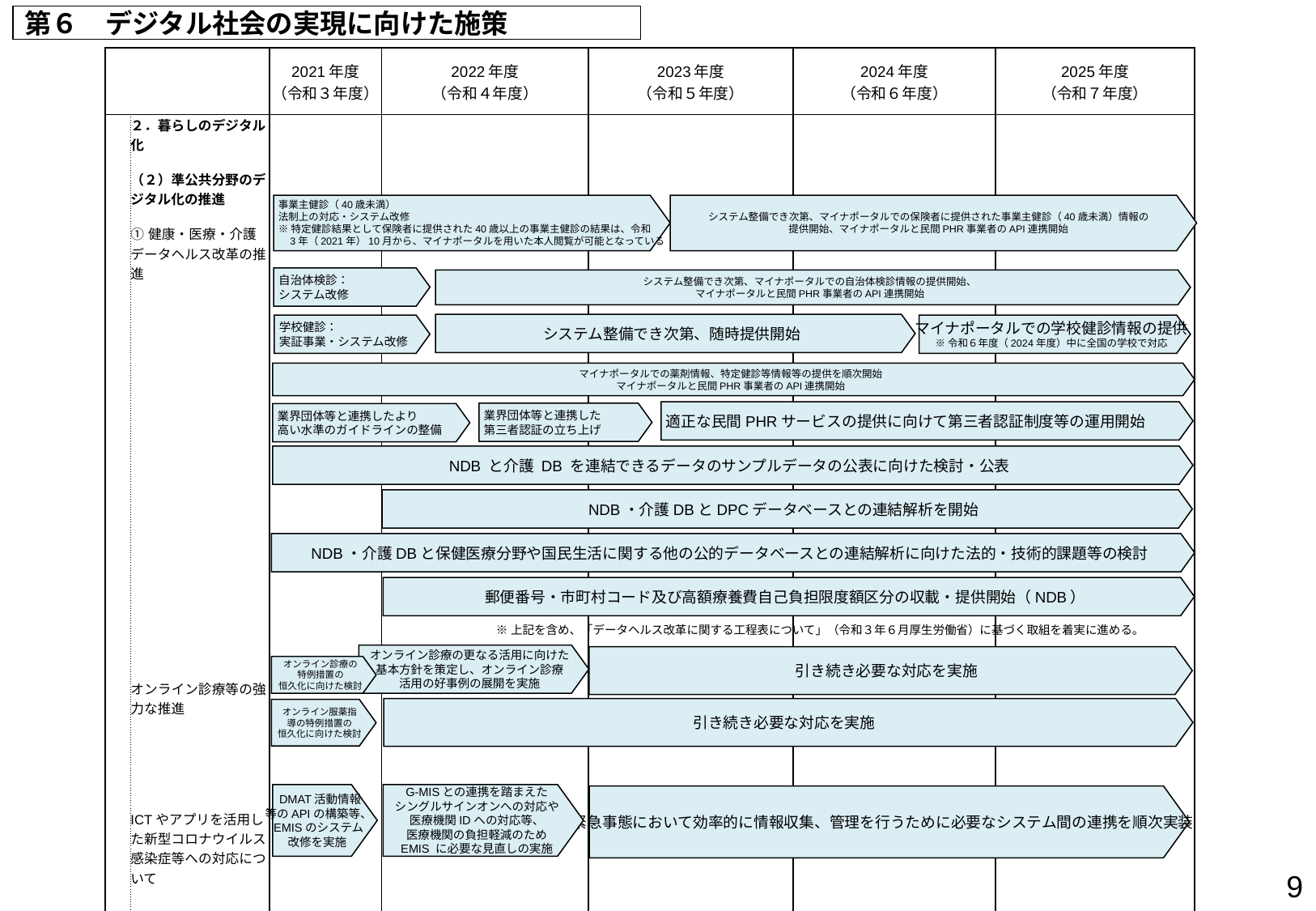

第６　デジタル社会の実現に向けた施策
|  |  | 2021年度 （令和３年度） | 2022年度 （令和４年度） | 2023年度 （令和５年度） | 2024年度 （令和６年度） | 2025年度 （令和７年度） |
| --- | --- | --- | --- | --- | --- | --- |
|  | ２．暮らしのデジタル化 （２）準公共分野のデジタル化の推進 ①健康・医療・介護 データヘルス改革の推進 オンライン診療等の強力な推進 ICTやアプリを活用した新型コロナウイルス感染症等への対応について |  |  |  |  |  |
事業主健診（40歳未満）
法制上の対応・システム改修
※特定健診結果として保険者に提供された40歳以上の事業主健診の結果は、令和
3年（2021年）10月から、マイナポータルを用いた本人閲覧が可能となっている
システム整備でき次第、マイナポータルでの保険者に提供された事業主健診（40歳未満）情報の
提供開始、マイナポータルと民間PHR事業者のAPI連携開始
自治体検診：
システム改修
システム整備でき次第、マイナポータルでの自治体検診情報の提供開始、
マイナポータルと民間PHR事業者のAPI連携開始
システム整備でき次第、随時提供開始
学校健診：
実証事業・システム改修
マイナポータルでの学校健診情報の提供
※令和６年度（2024年度）中に全国の学校で対応
マイナポータルでの薬剤情報、特定健診等情報等の提供を順次開始
マイナポータルと民間PHR事業者のAPI連携開始
適正な民間PHRサービスの提供に向けて第三者認証制度等の運用開始
業界団体等と連携した
第三者認証の立ち上げ
業界団体等と連携したより
高い水準のガイドラインの整備
NDB と介護 DB を連結できるデータのサンプルデータの公表に向けた検討・公表
NDB・介護DBとDPCデータベースとの連結解析を開始
NDB・介護DBと保健医療分野や国民生活に関する他の公的データベースとの連結解析に向けた法的・技術的課題等の検討
郵便番号・市町村コード及び高額療養費自己負担限度額区分の収載・提供開始（NDB）
※上記を含め、「データヘルス改革に関する工程表について」（令和３年６月厚生労働省）に基づく取組を着実に進める。
オンライン診療の更なる活用に向けた
基本方針を策定し、オンライン診療
活用の好事例の展開を実施
引き続き必要な対応を実施
オンライン診療の
特例措置の
恒久化に向けた検討
引き続き必要な対応を実施
オンライン服薬指
導の特例措置の
恒久化に向けた検討
 DMAT活動情報
等のAPIの構築等、
EMISのシステム
改修を実施
G-MISとの連携を踏まえた
シングルサインオンへの対応や
医療機関IDへの対応等、
医療機関の負担軽減のため
EMIS に必要な見直しの実施
緊急事態において効率的に情報収集、管理を行うために必要なシステム間の連携を順次実装
9